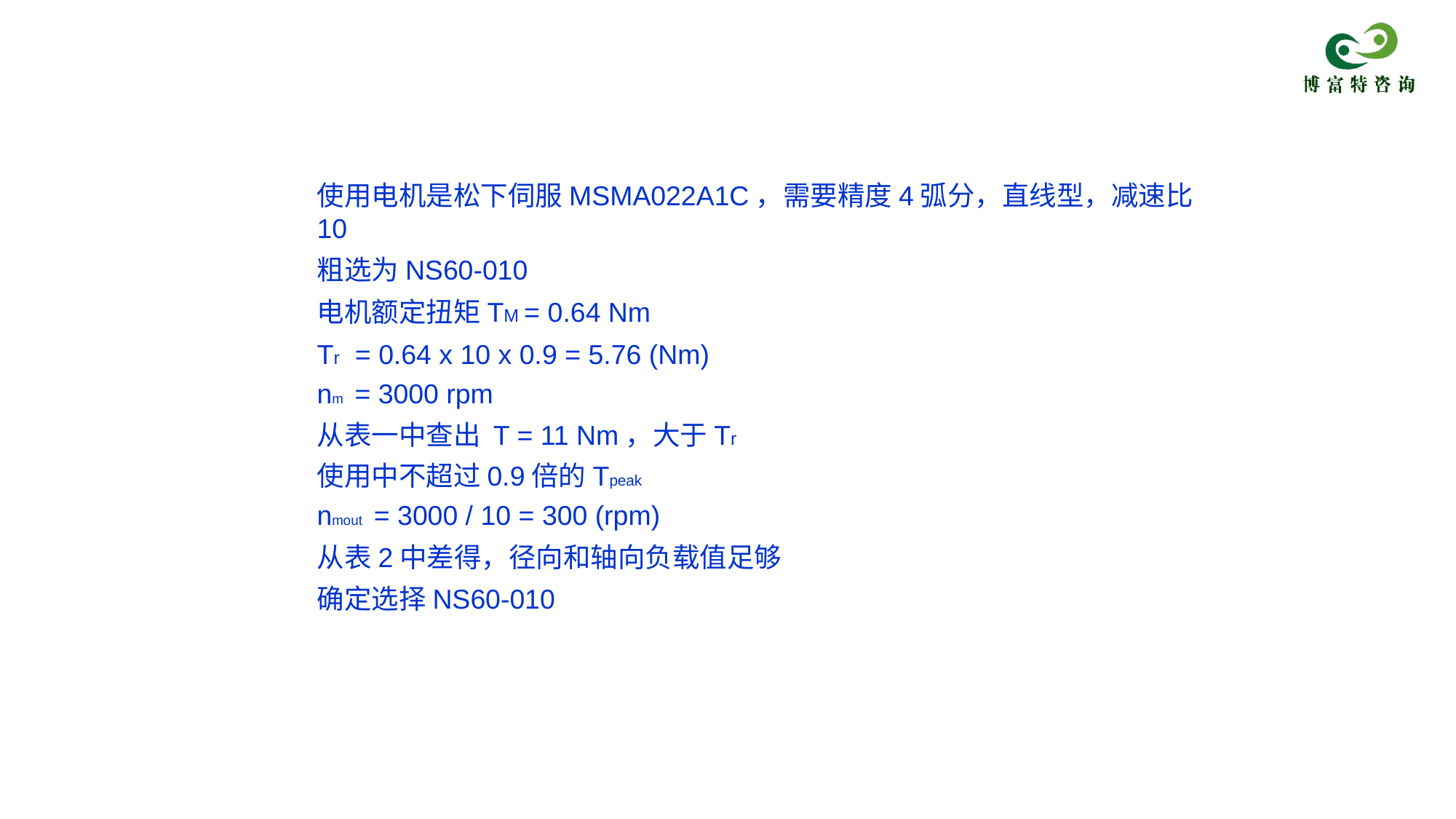

减速器的选择——实例
使用电机是松下伺服MSMA022A1C，需要精度4弧分，直线型，减速比10
粗选为NS60-010
电机额定扭矩TM = 0.64 Nm
Tr  = 0.64 x 10 x 0.9 = 5.76 (Nm)
nm   = 3000 rpm
从表一中查出 T = 11 Nm，大于Tr
使用中不超过0.9倍的Tpeak
nmout   = 3000 / 10 = 300 (rpm)
从表2中差得，径向和轴向负载值足够
确定选择NS60-010